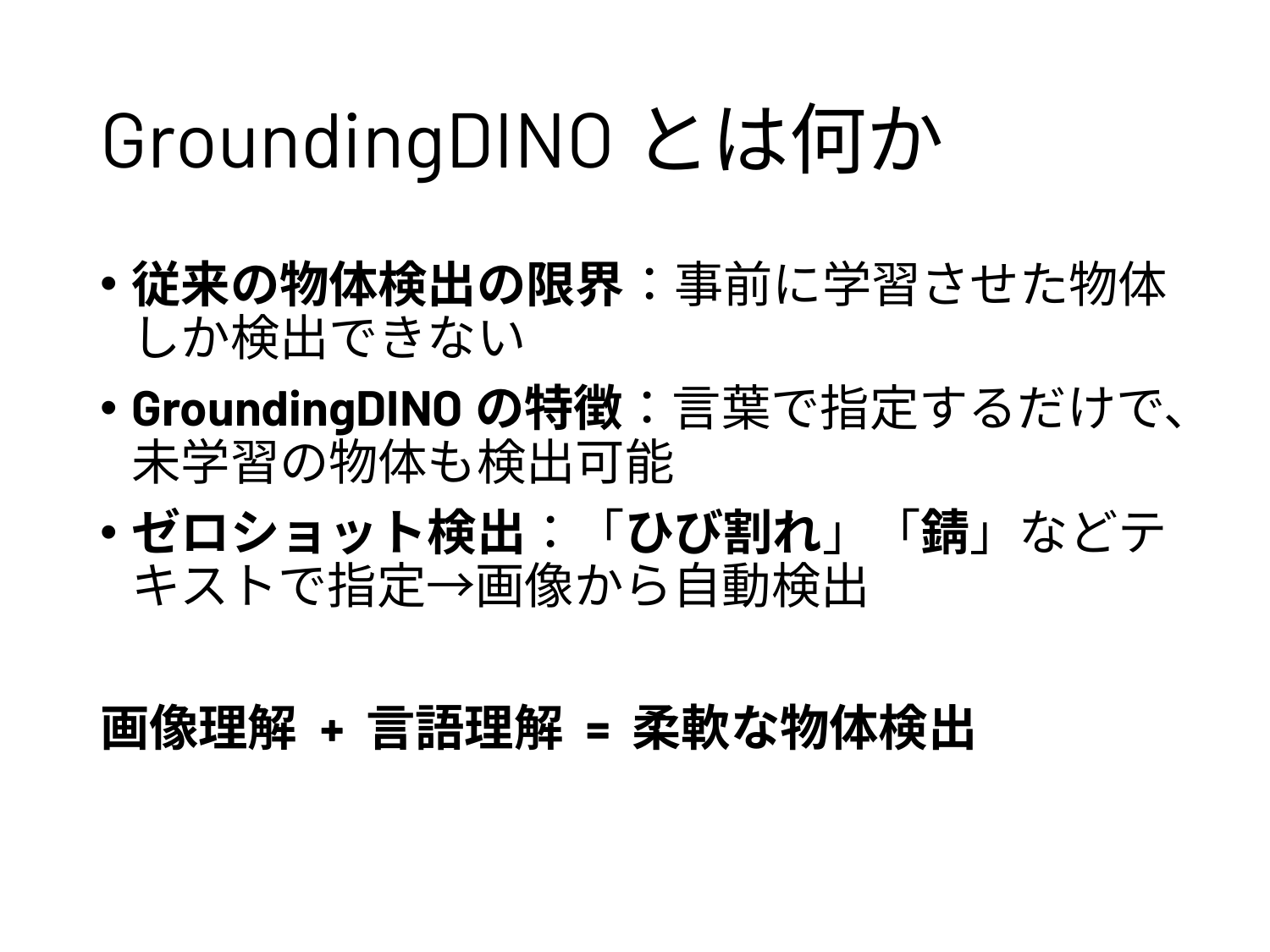

# GroundingDINOとは何か
従来の物体検出の限界：事前に学習させた物体しか検出できない
GroundingDINOの特徴：言葉で指定するだけで、未学習の物体も検出可能
ゼロショット検出：「ひび割れ」「錆」などテキストで指定→画像から自動検出

画像理解 + 言語理解 = 柔軟な物体検出